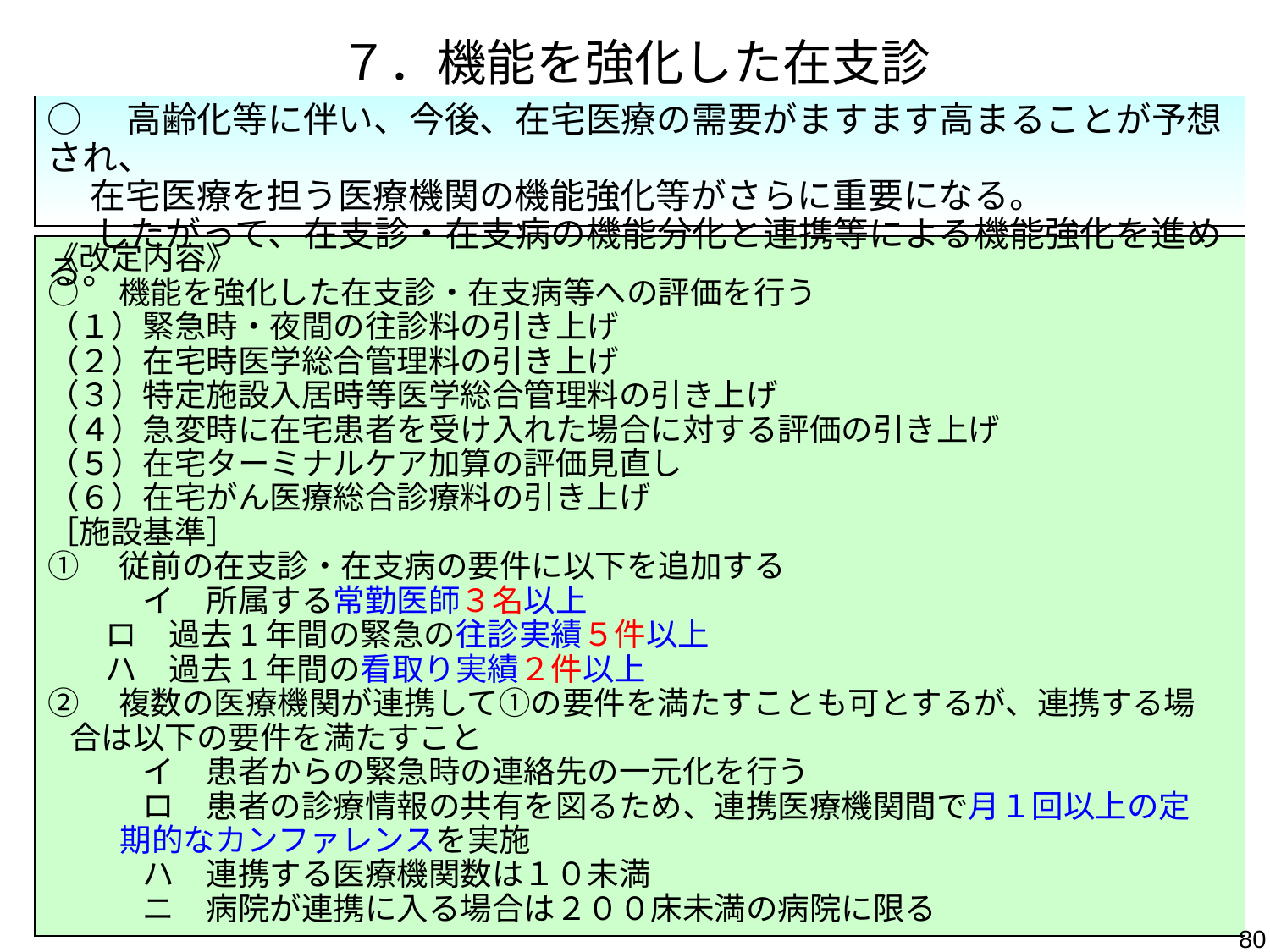

７．機能を強化した在支診
○　高齢化等に伴い、今後、在宅医療の需要がますます高まることが予想され、
　 在宅医療を担う医療機関の機能強化等がさらに重要になる。
     したがって、在支診・在支病の機能分化と連携等による機能強化を進める。

《改定内容》
○　機能を強化した在支診・在支病等への評価を行う
（１）緊急時・夜間の往診料の引き上げ
（２）在宅時医学総合管理料の引き上げ
（３）特定施設入居時等医学総合管理料の引き上げ
（４）急変時に在宅患者を受け入れた場合に対する評価の引き上げ
（５）在宅ターミナルケア加算の評価見直し
（６）在宅がん医療総合診療料の引き上げ
［施設基準］
①　従前の在支診・在支病の要件に以下を追加する
　　　イ　所属する常勤医師３名以上
       ロ　過去1年間の緊急の往診実績５件以上
       ハ　過去1年間の看取り実績２件以上
②　複数の医療機関が連携して①の要件を満たすことも可とするが、連携する場
  合は以下の要件を満たすこと
　　　イ　患者からの緊急時の連絡先の一元化を行う
　　　ロ　患者の診療情報の共有を図るため、連携医療機関間で月１回以上の定
         期的なカンファレンスを実施
　　　ハ　連携する医療機関数は１０未満
　　　ニ　病院が連携に入る場合は２００床未満の病院に限る

80